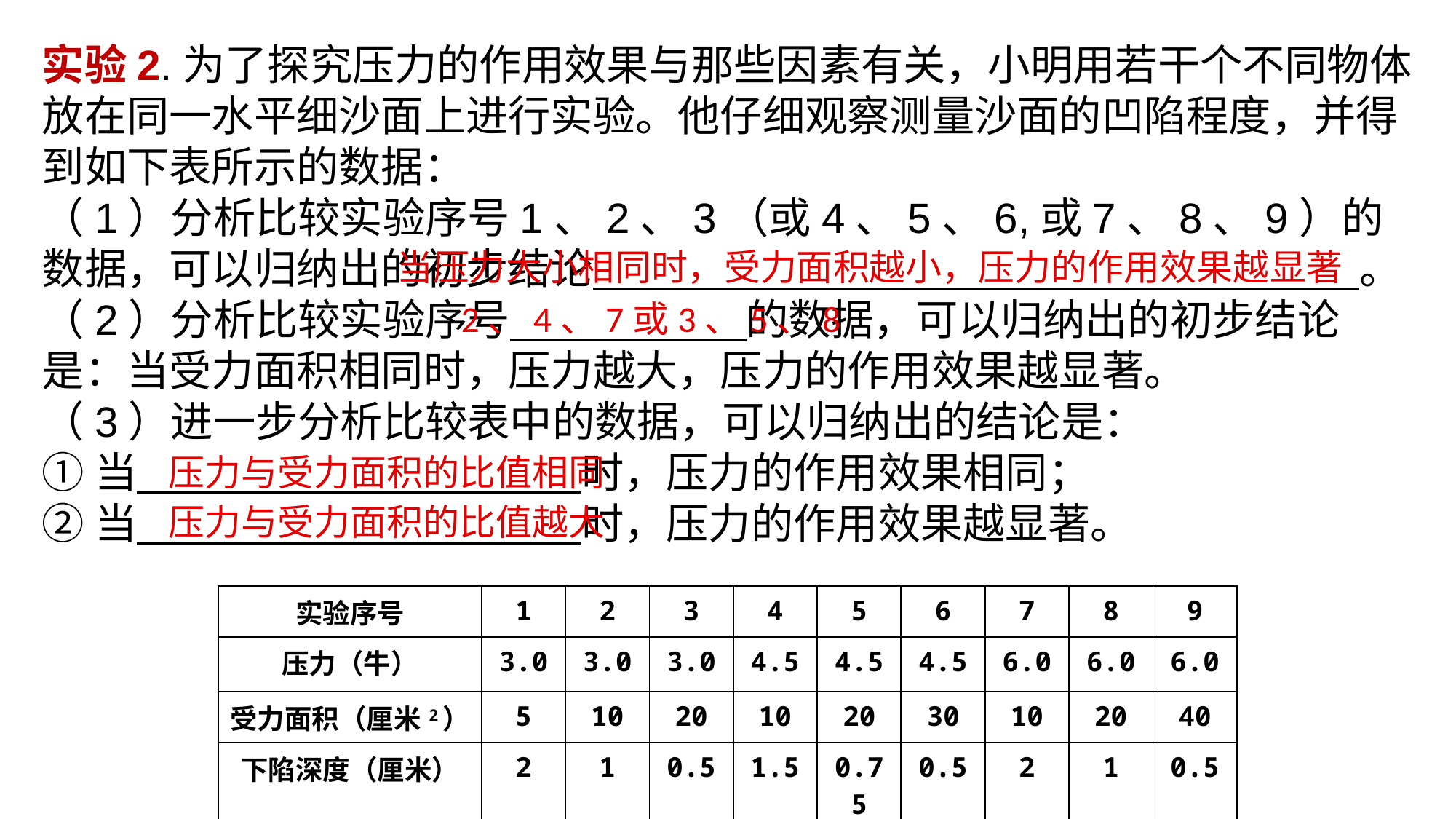

实验2.为了探究压力的作用效果与那些因素有关，小明用若干个不同物体放在同一水平细沙面上进行实验。他仔细观察测量沙面的凹陷程度，并得到如下表所示的数据：
（1）分析比较实验序号1、2、3（或4、5、6,或7、8、9）的数据，可以归纳出的初步结论                                                                                 。
（2）分析比较实验序号                         的数据，可以归纳出的初步结论是：当受力面积相同时，压力越大，压力的作用效果越显著。
（3）进一步分析比较表中的数据，可以归纳出的结论是：
①当                                               时，压力的作用效果相同；
②当                                               时，压力的作用效果越显著。
当压力大小相同时，受力面积越小，压力的作用效果越显著
2、4、7或3、5、8
压力与受力面积的比值相同
压力与受力面积的比值越大

| 实验序号 | 1 | 2 | 3 | 4 | 5 | 6 | 7 | 8 | 9 |
| --- | --- | --- | --- | --- | --- | --- | --- | --- | --- |
| 压力（牛） | 3.0 | 3.0 | 3.0 | 4.5 | 4.5 | 4.5 | 6.0 | 6.0 | 6.0 |
| 受力面积（厘米2） | 5 | 10 | 20 | 10 | 20 | 30 | 10 | 20 | 40 |
| 下陷深度（厘米） | 2 | 1 | 0.5 | 1.5 | 0.75 | 0.5 | 2 | 1 | 0.5 |